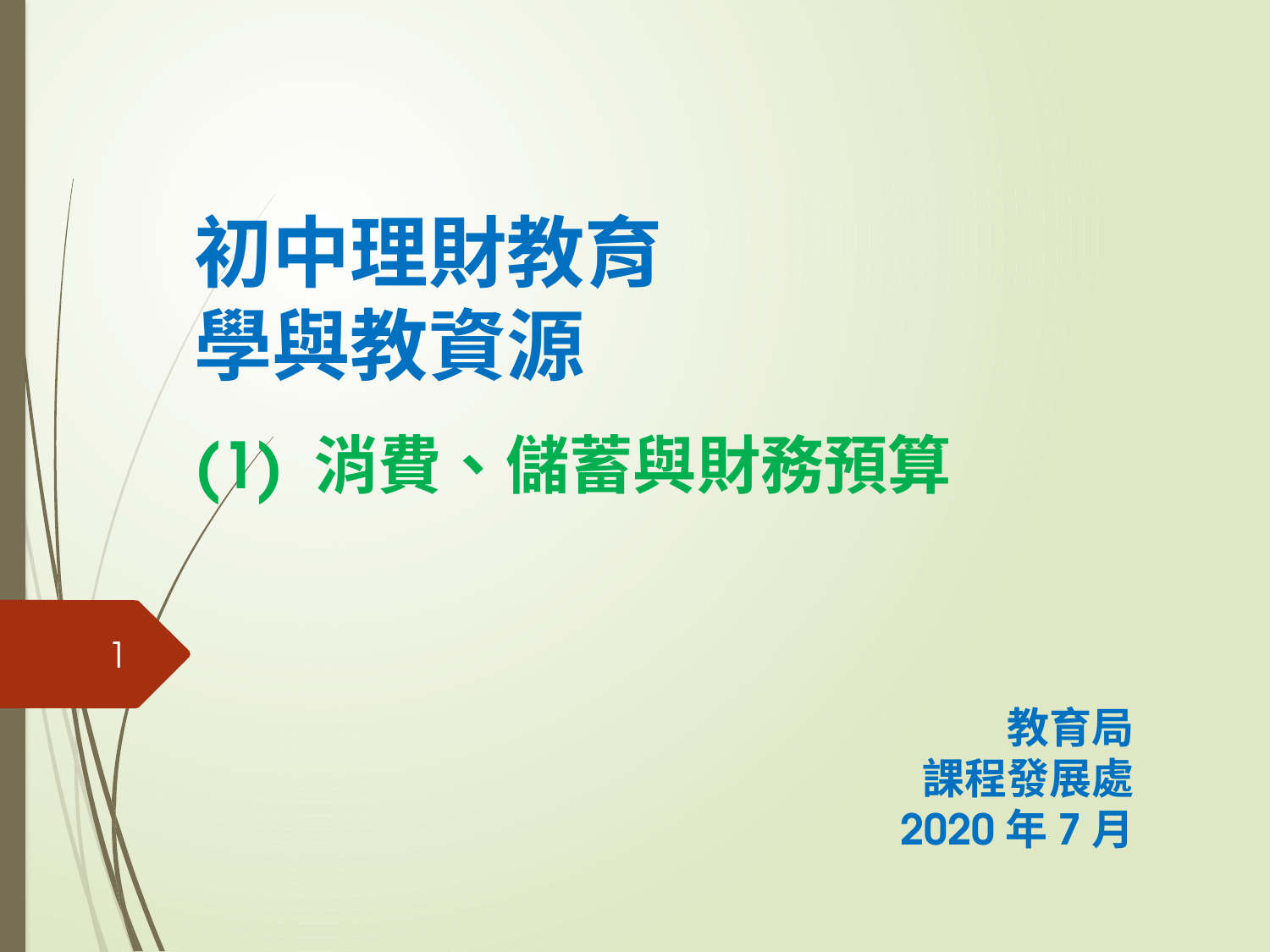

# 初中理財教育 學與教資源 (1) 消費、儲蓄與財務預算
1
教育局
課程發展處
2020年7月